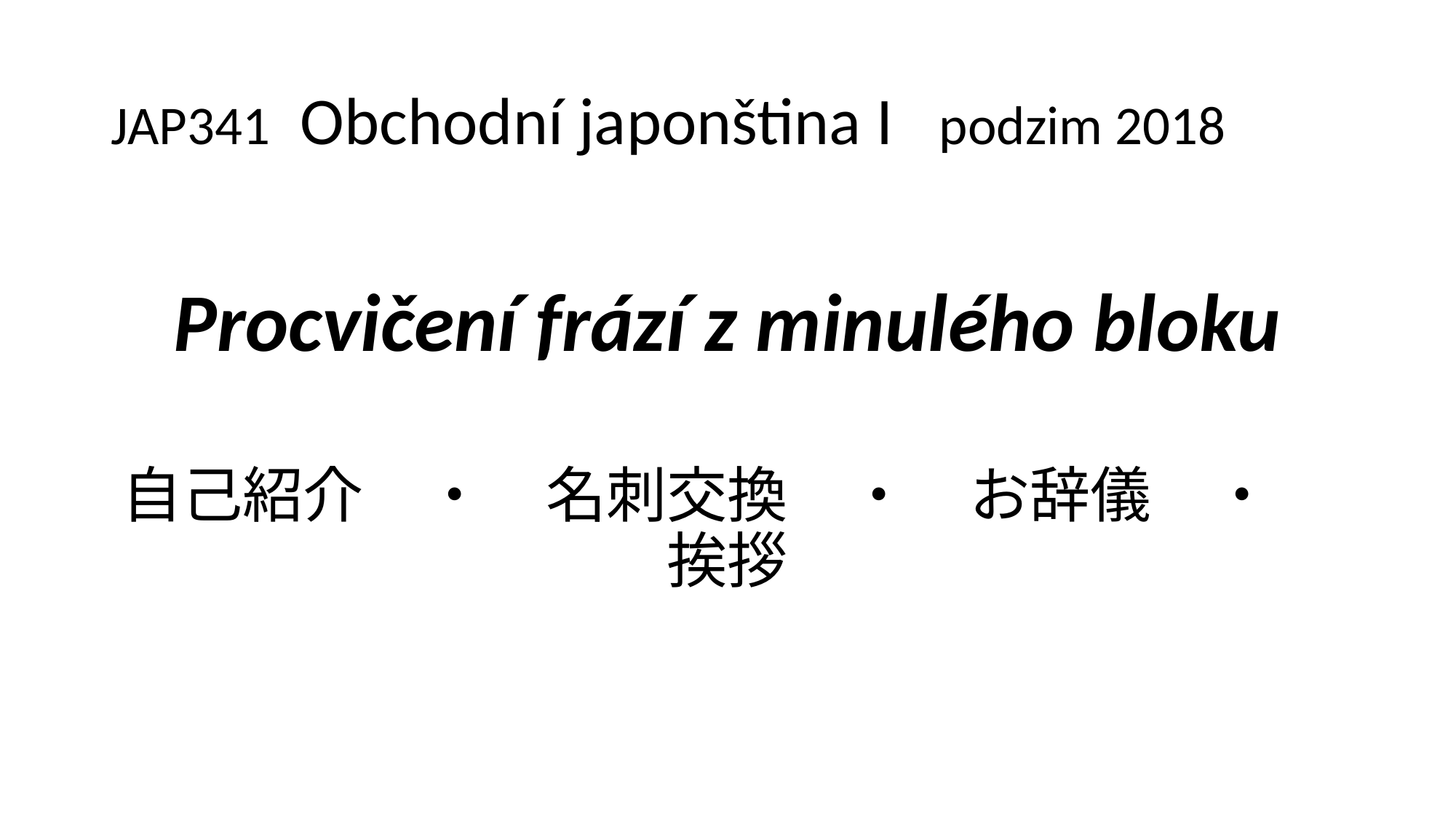

# JAP341  Obchodní japonština I   podzim 2018
Procvičení frází z minulého bloku

自己紹介　・　名刺交換　・　お辞儀　・　挨拶